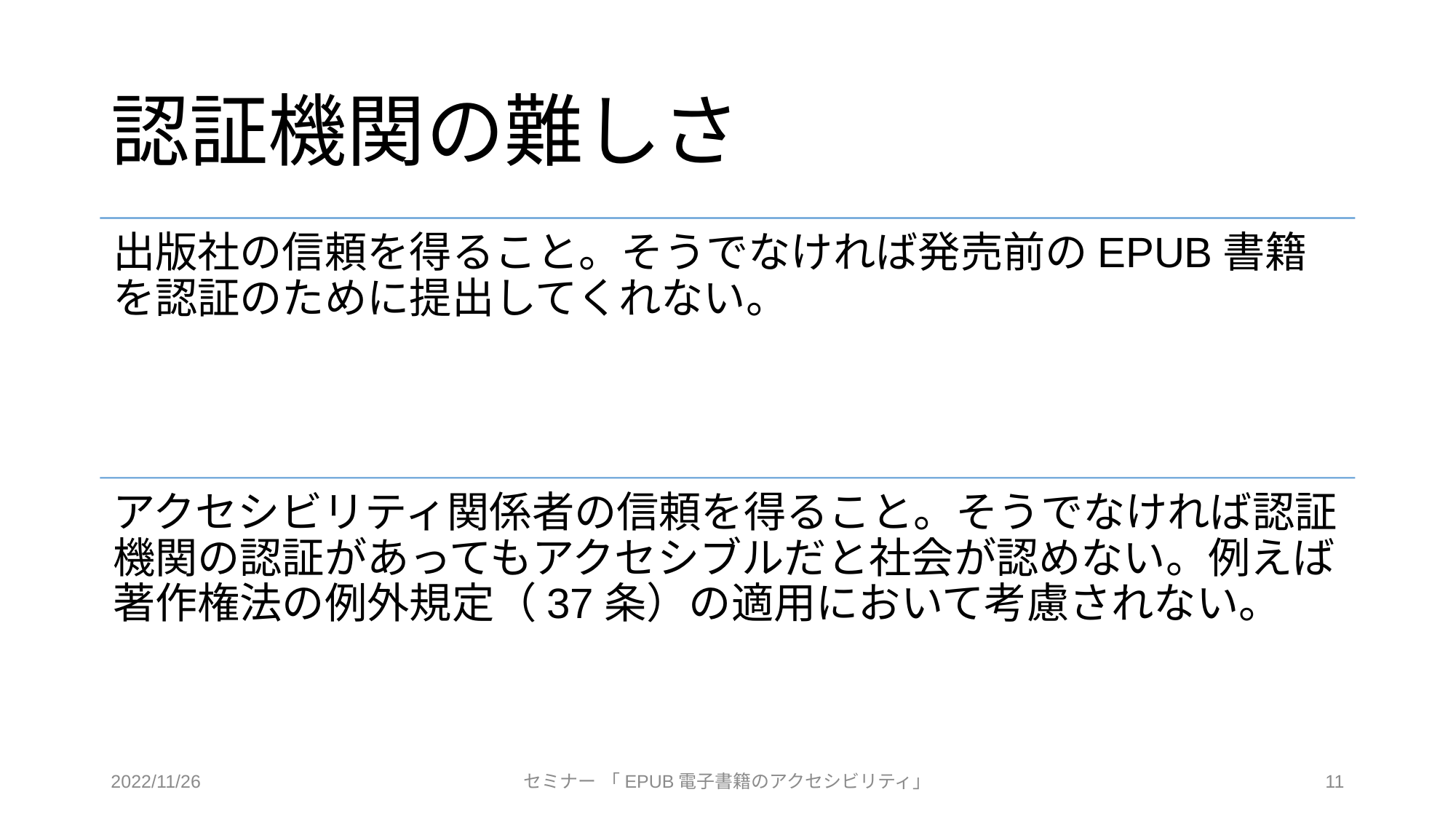

# 認証機関の難しさ
出版社の信頼を得ること。そうでなければ発売前のEPUB書籍を認証のために提出してくれない。
アクセシビリティ関係者の信頼を得ること。そうでなければ認証機関の認証があってもアクセシブルだと社会が認めない。例えば著作権法の例外規定（37条）の適用において考慮されない。
2022/11/26
セミナー 「EPUB電子書籍のアクセシビリティ」
11